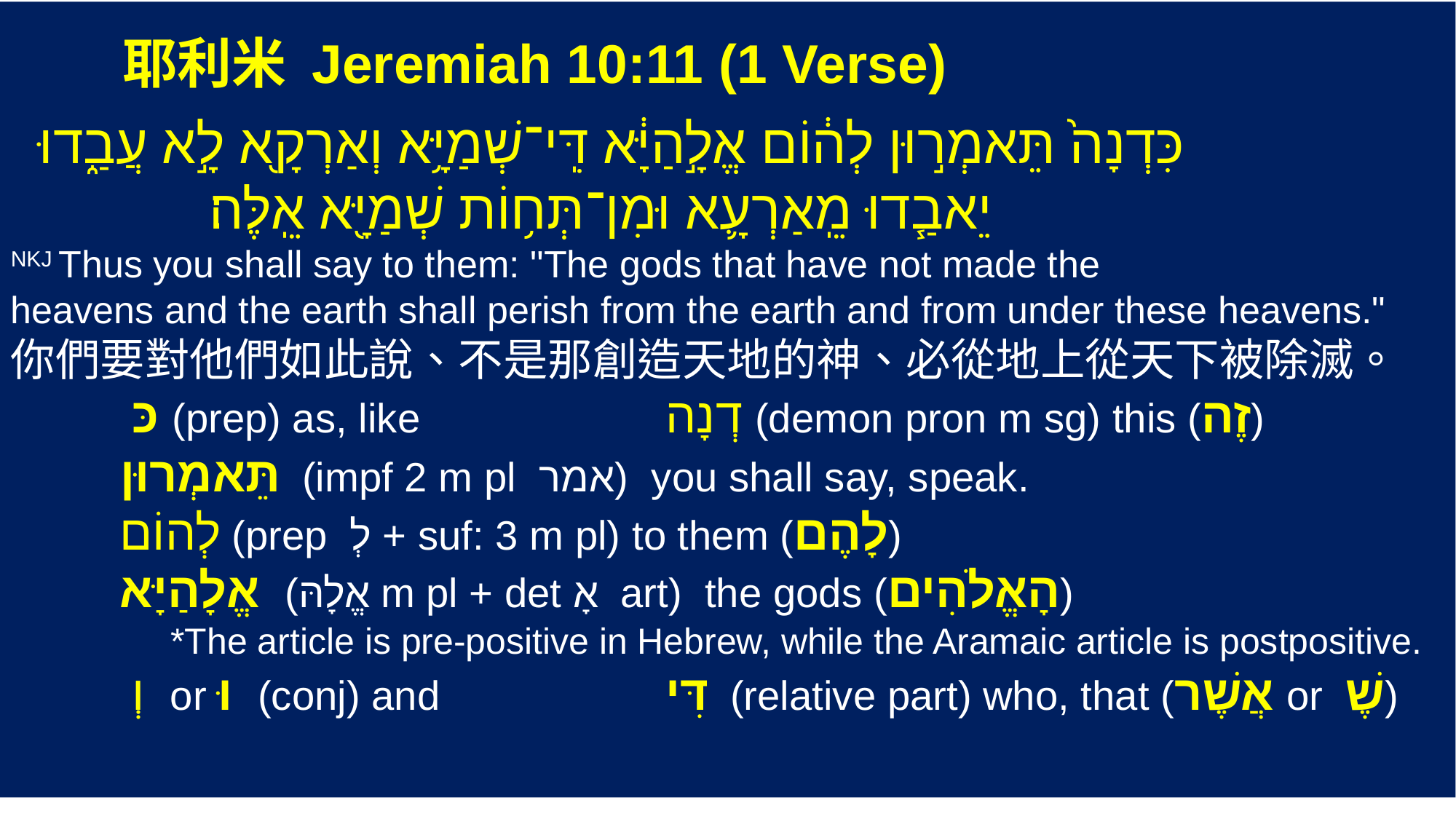

耶利米 Jeremiah 10:11 (1 Verse)

 ‎ כִּדְנָה֙ תֵּאמְר֣וּן לְה֔וֹם אֱלָ֣הַיָּ֔א דִּֽי־שְׁמַיָּ֥א וְאַרְקָ֖א לָ֣א עֲבַ֑דוּ
 יֵאבַ֧דוּ מֵֽאַרְעָ֛א וּמִן־תְּח֥וֹת שְׁמַיָּ֖א אֵֽלֶּה׃
NKJ Thus you shall say to them: "The gods that have not made the
heavens and the earth shall perish from the earth and from under these heavens."
你們要對他們如此說、不是那創造天地的神、必從地上從天下被除滅。
 ‎	 כּ (prep) as, like			דְנָה (demon pron m sg) this (זֶה)
	תֵּאמְרוּן  (impf 2 m pl  אמר)  you shall say, speak.
	לְהוֹם (prep  לְ + suf: 3 m pl) to them (לָהֶם)
	אֱלָהַיָּא  (אֱלָהּ m pl + det אָ  art)  the gods (‎הָאֱלֹהִים)
         	     *The article is pre-positive in Hebrew, while the Aramaic article is postpositive.
	 וְ  or וּ  (conj) and			דִּי  (relative part) who, that (אֲשֶׁר or  שֶׁ)